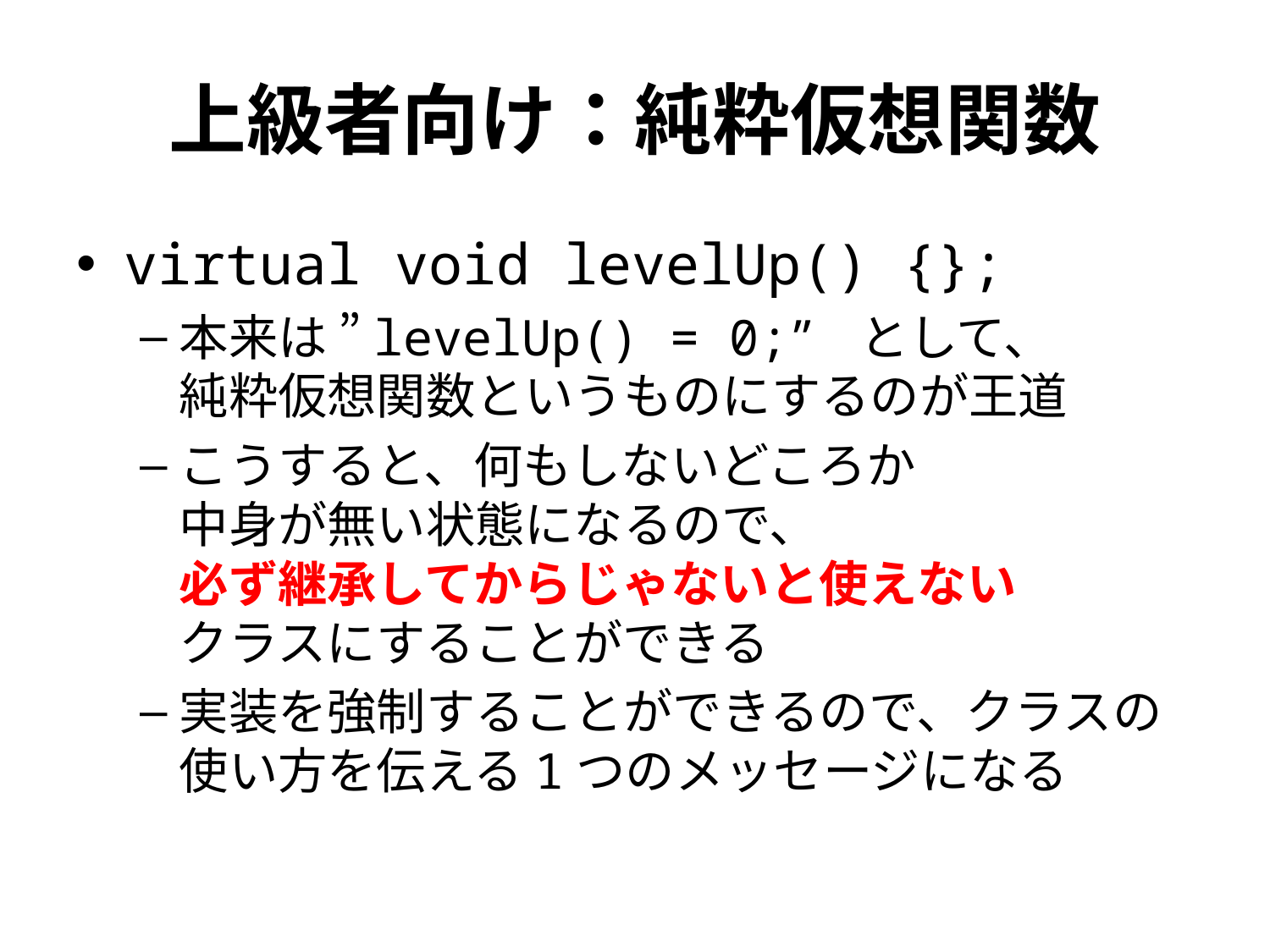

# 上級者向け：純粋仮想関数
virtual void levelUp() {};
本来は ”levelUp() = 0;” として、
純粋仮想関数というものにするのが王道
こうすると、何もしないどころか
中身が無い状態になるので、
必ず継承してからじゃないと使えない
クラスにすることができる
実装を強制することができるので、クラスの
使い方を伝える1つのメッセージになる